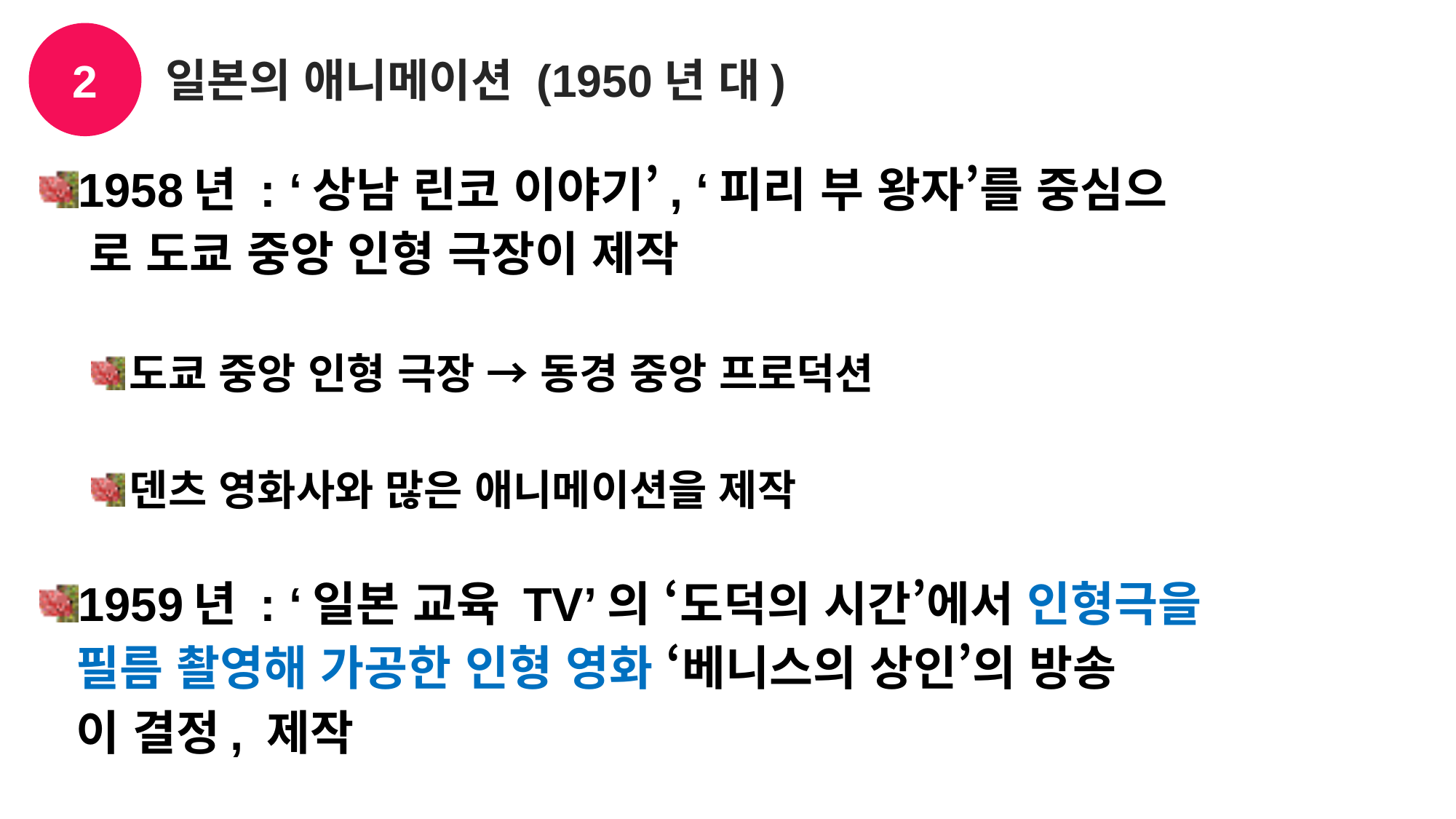

2
일본의 애니메이션 (1950년 대)
1958년 : ‘상남 린코 이야기’, ‘피리 부 왕자’를 중심으
   로 도쿄 중앙 인형 극장이 제작

도쿄 중앙 인형 극장 → 동경 중앙 프로덕션

덴츠 영화사와 많은 애니메이션을 제작

1959년 : ‘일본 교육 TV’의 ‘도덕의 시간’에서 인형극을
  필름 촬영해 가공한 인형 영화 ‘베니스의 상인’의 방송
  이 결정, 제작